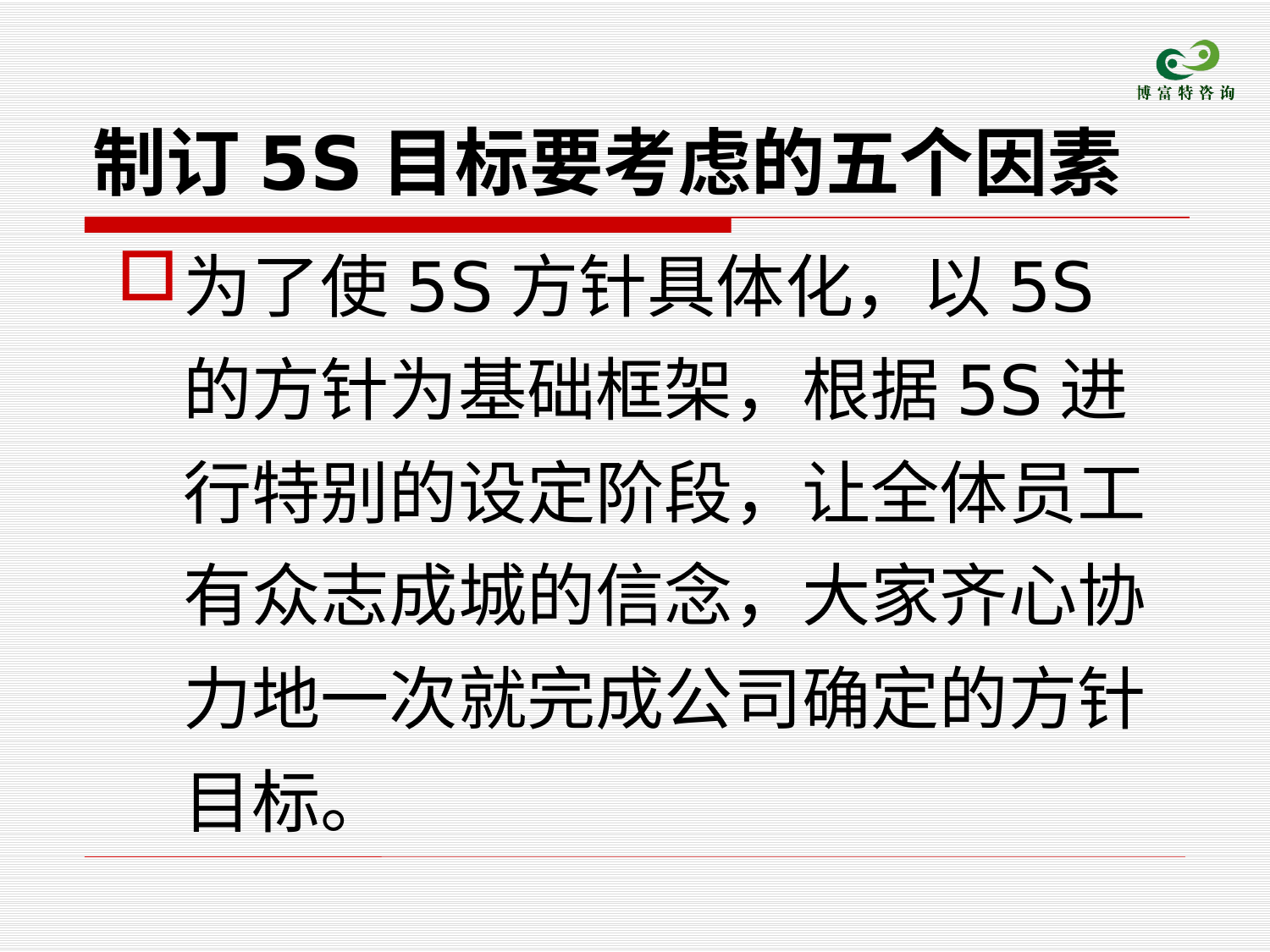

# 制订5S目标要考虑的五个因素
为了使5S方针具体化，以5S的方针为基础框架，根据5S进行特别的设定阶段，让全体员工有众志成城的信念，大家齐心协力地一次就完成公司确定的方针目标。
347